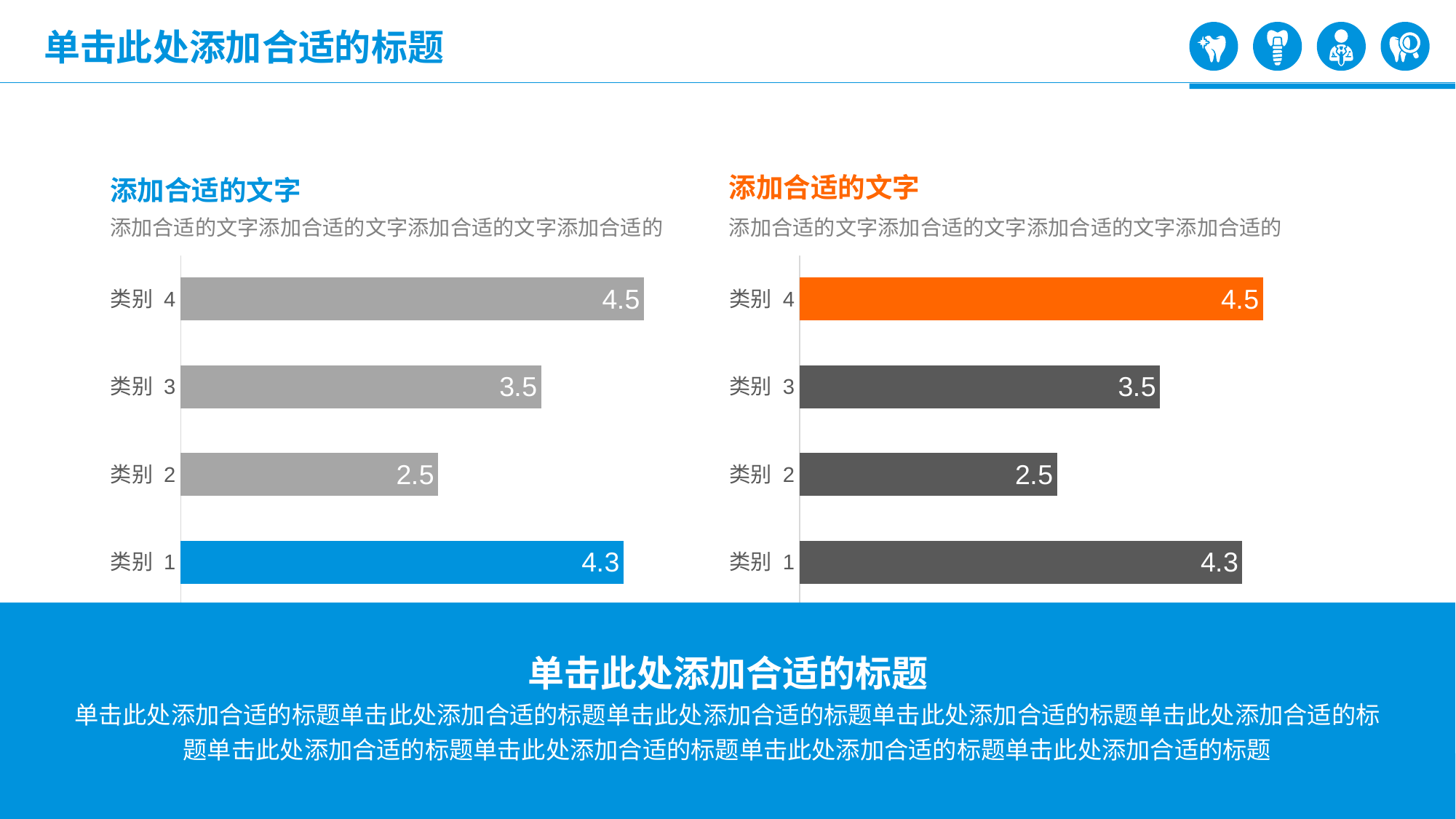

单击此处添加合适的标题
添加合适的文字
添加合适的文字添加合适的文字添加合适的文字添加合适的
添加合适的文字
添加合适的文字添加合适的文字添加合适的文字添加合适的

### Chart

| Category | 系列 1 |
|---|---|
| 类别 1 | 4.3 |
| 类别 2 | 2.5 |
| 类别 3 | 3.5 |
| 类别 4 | 4.5 |

### Chart

| Category | 系列 1 |
|---|---|
| 类别 1 | 4.3 |
| 类别 2 | 2.5 |
| 类别 3 | 3.5 |
| 类别 4 | 4.5 |
单击此处添加合适的标题
单击此处添加合适的标题单击此处添加合适的标题单击此处添加合适的标题单击此处添加合适的标题单击此处添加合适的标题单击此处添加合适的标题单击此处添加合适的标题单击此处添加合适的标题单击此处添加合适的标题